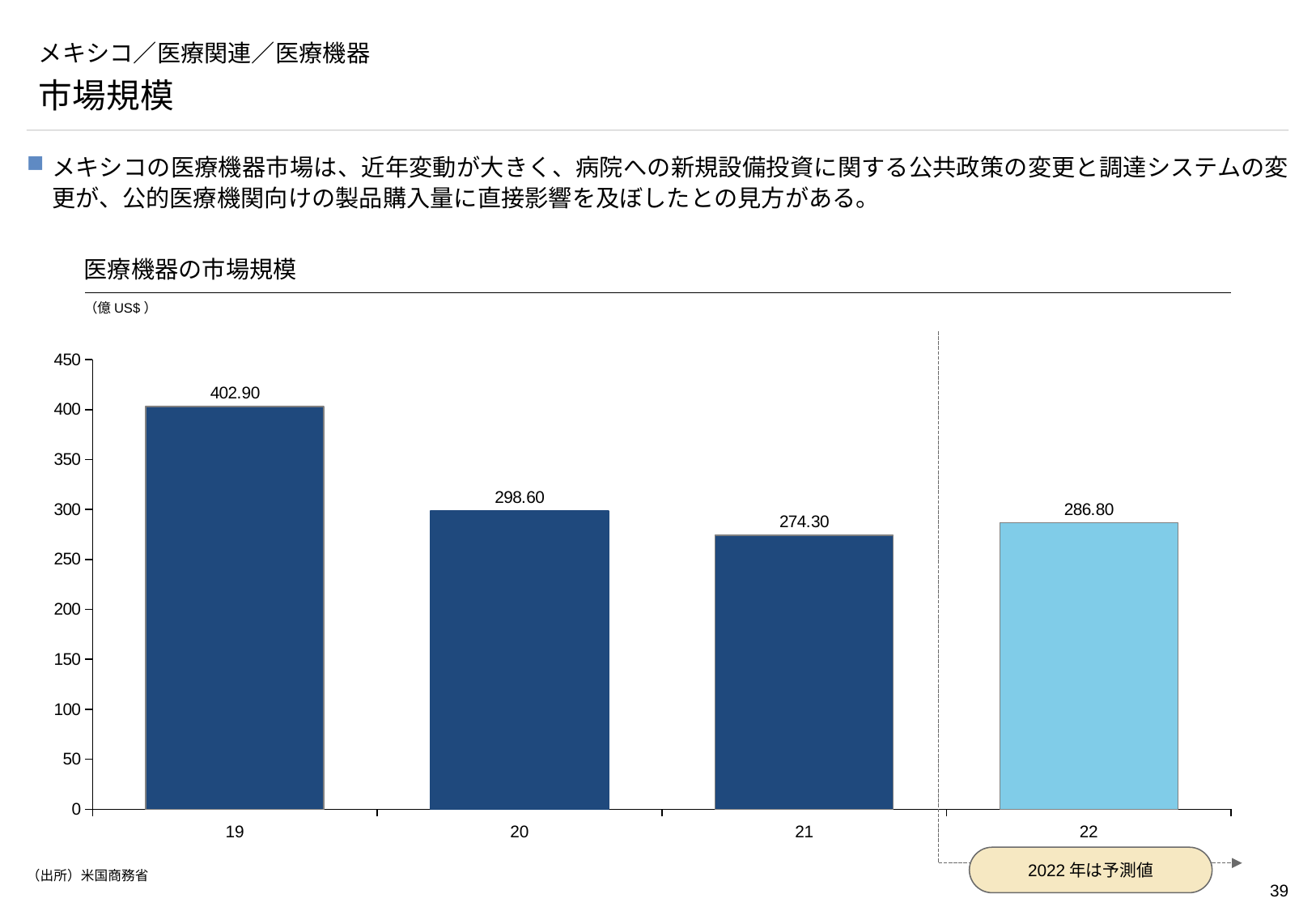

# メキシコ／医療関連／医療機器
市場規模
メキシコの医療機器市場は、近年変動が大きく、病院への新規設備投資に関する公共政策の変更と調達システムの変更が、公的医療機関向けの製品購入量に直接影響を及ぼしたとの見方がある。
医療機器の市場規模
（億US$）

2022年は予測値

### Chart

| Category |  |
|---|---|
19
20
21
22
（出所）米国商務省